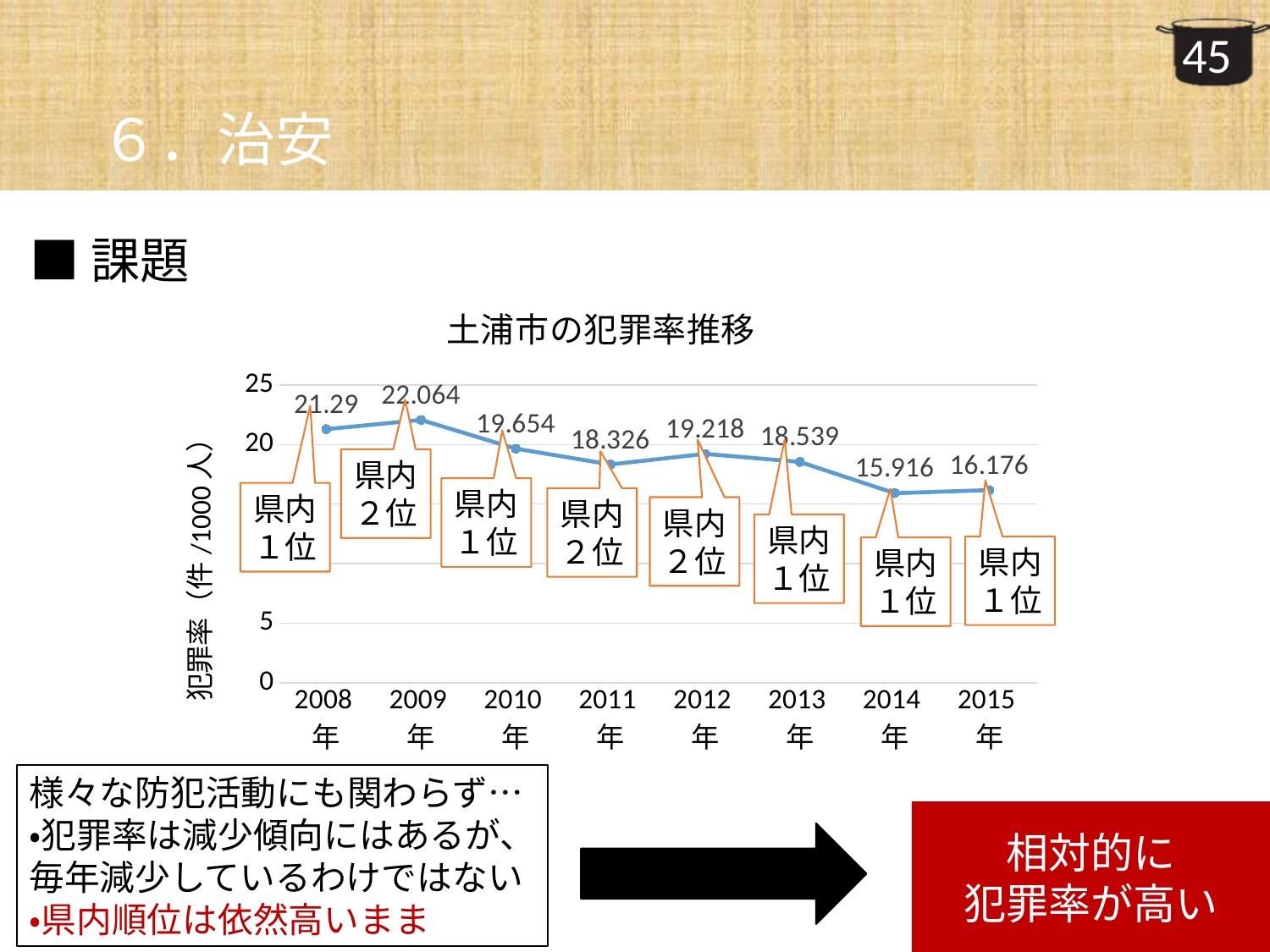

# ６．治安
■課題

### Chart: 土浦市の犯罪率推移

| Category | 犯罪率 |
|---|---|
| 2008年 | 21.29 |
| 2009年 | 22.064 |
| 2010年 | 19.654 |
| 2011年 | 18.326 |
| 2012年 | 19.218 |
| 2013年 | 18.539 |
| 2014年 | 15.916 |
| 2015年 | 16.176 |
県内
２位
県内
１位
県内
１位
県内
２位
県内
２位
県内
１位
県内
１位
県内
１位

様々な防犯活動にも関わらず…
・犯罪率は減少傾向にはあるが、
毎年減少しているわけではない
・県内順位は依然高いまま
相対的に
犯罪率が高い